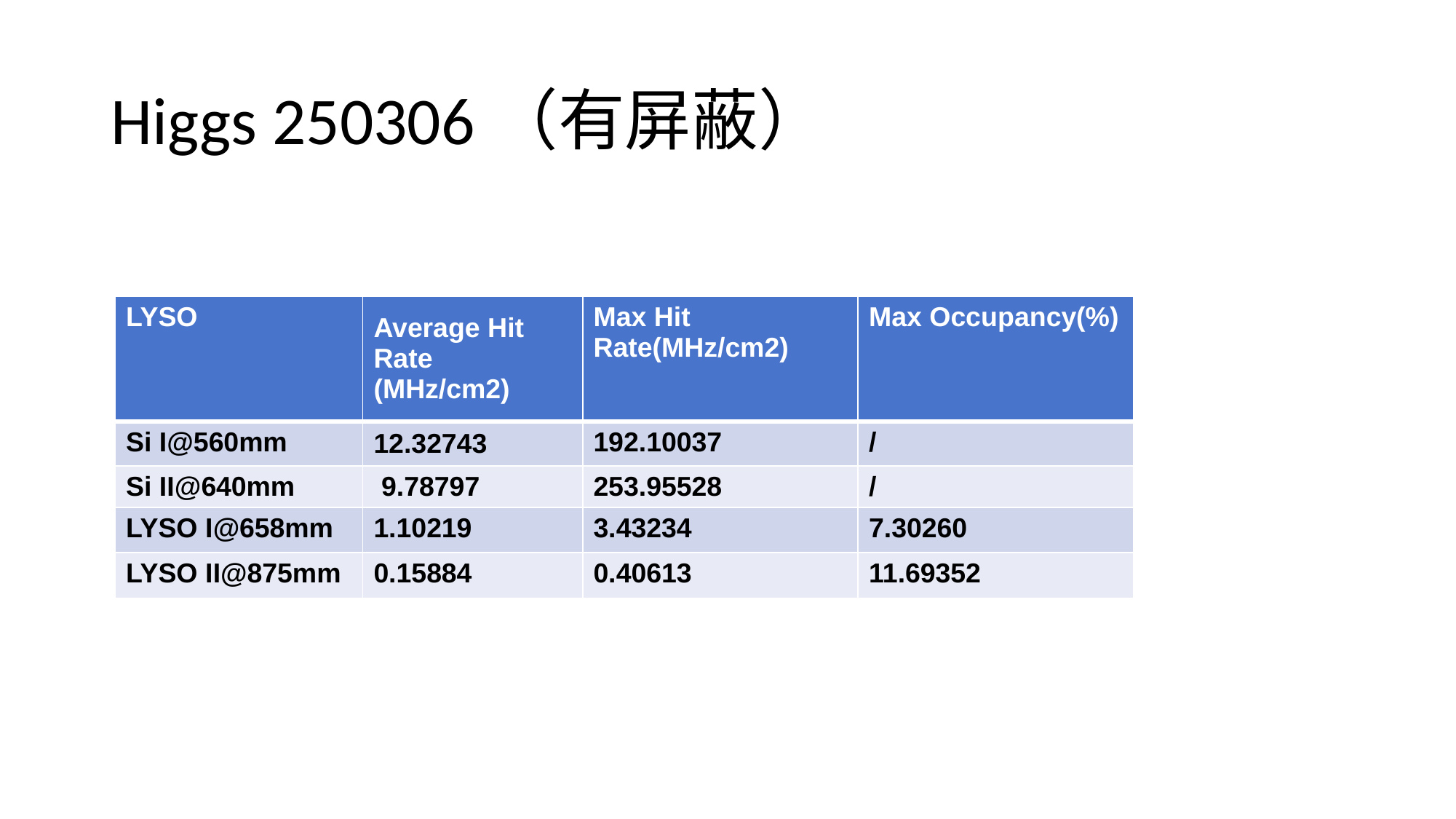

# Higgs 250306（有屏蔽）
| LYSO | Average Hit Rate (MHz/cm2) | Max Hit Rate(MHz/cm2) | Max Occupancy(%) |
| --- | --- | --- | --- |
| Si I@560mm | 12.32743 | 192.10037 | / |
| Si II@640mm | 9.78797 | 253.95528 | / |
| LYSO I@658mm | 1.10219 | 3.43234 | 7.30260 |
| LYSO II@875mm | 0.15884 | 0.40613 | 11.69352 |